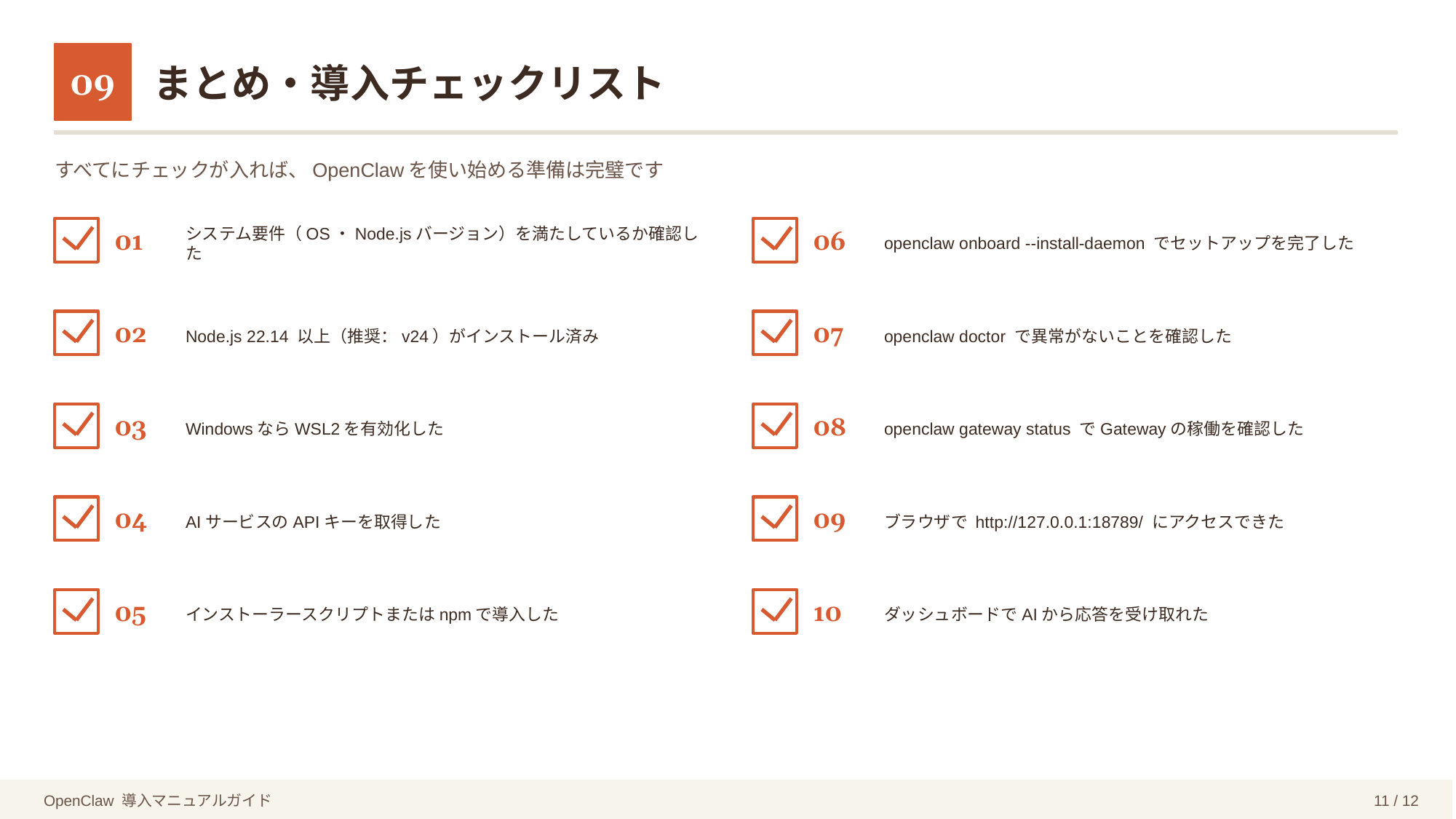

09
まとめ・導入チェックリスト

すべてにチェックが入れば、OpenClawを使い始める準備は完璧です
01
システム要件（OS・Node.jsバージョン）を満たしているか確認した
06
openclaw onboard --install-daemon でセットアップを完了した

02
Node.js 22.14 以上（推奨：v24）がインストール済み
07
openclaw doctor で異常がないことを確認した

03
WindowsならWSL2を有効化した
08
openclaw gateway status でGatewayの稼働を確認した

04
AIサービスのAPIキーを取得した
09
ブラウザで http://127.0.0.1:18789/ にアクセスできた

05
インストーラースクリプトまたはnpmで導入した
10
ダッシュボードでAIから応答を受け取れた

OpenClaw 導入マニュアルガイド
11 / 12